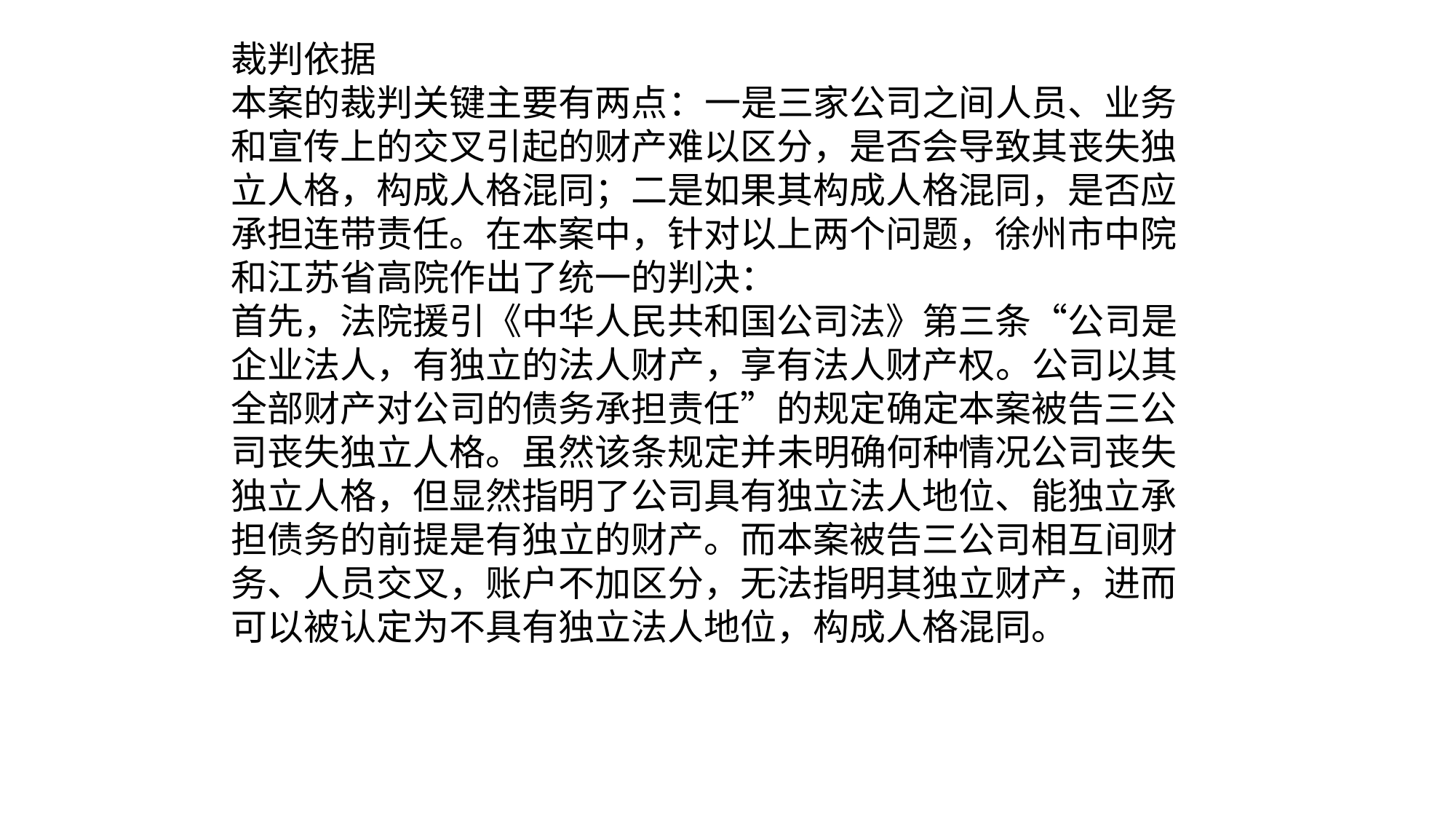

裁判依据
本案的裁判关键主要有两点：一是三家公司之间人员、业务和宣传上的交叉引起的财产难以区分，是否会导致其丧失独立人格，构成人格混同；二是如果其构成人格混同，是否应承担连带责任。在本案中，针对以上两个问题，徐州市中院和江苏省高院作出了统一的判决：
首先，法院援引《中华人民共和国公司法》第三条“公司是企业法人，有独立的法人财产，享有法人财产权。公司以其全部财产对公司的债务承担责任”的规定确定本案被告三公司丧失独立人格。虽然该条规定并未明确何种情况公司丧失独立人格，但显然指明了公司具有独立法人地位、能独立承担债务的前提是有独立的财产。而本案被告三公司相互间财务、人员交叉，账户不加区分，无法指明其独立财产，进而可以被认定为不具有独立法人地位，构成人格混同。